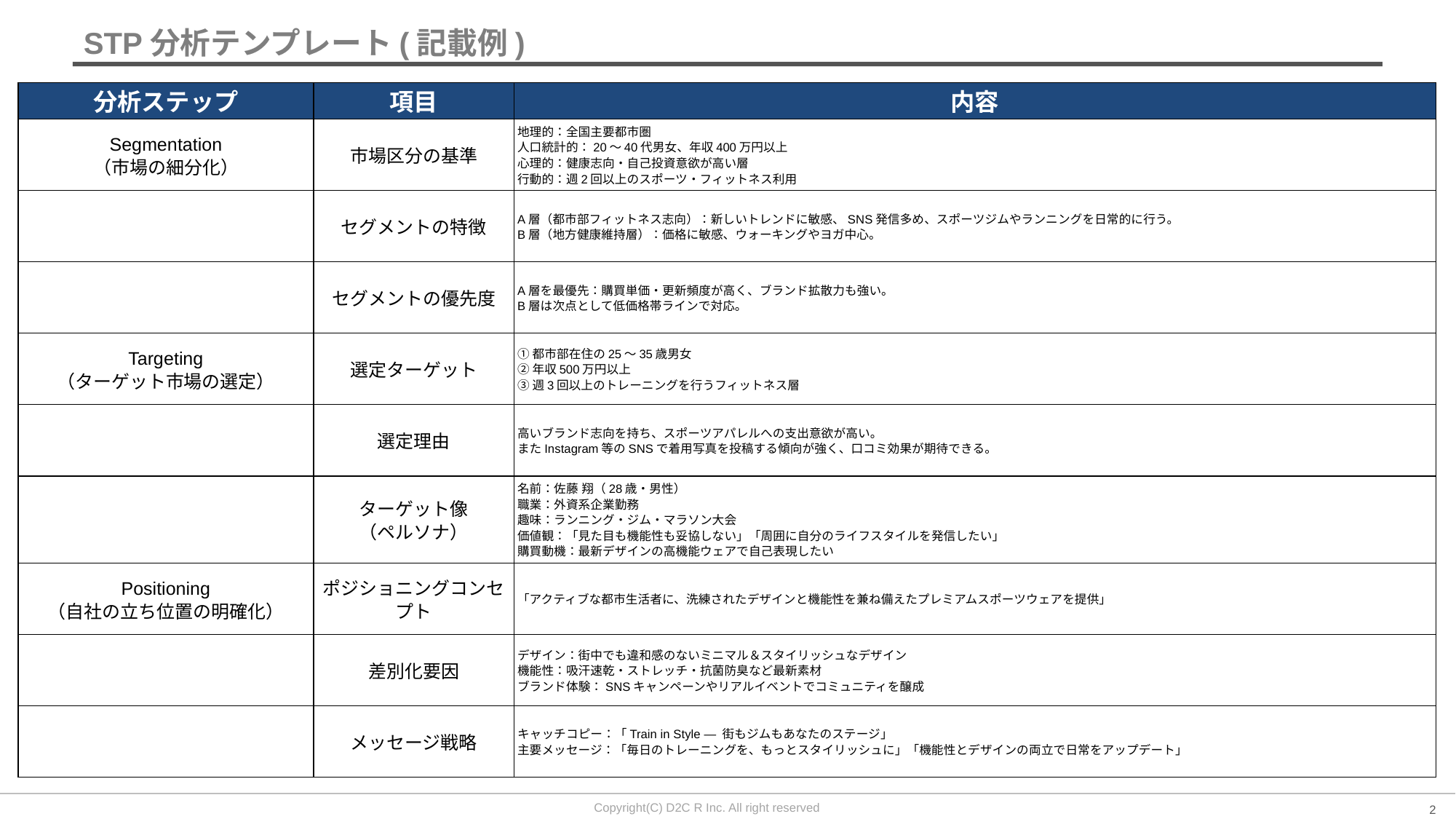

# STP分析テンプレート(記載例)
| 分析ステップ | 項目 | 内容 |
| --- | --- | --- |
| Segmentation （市場の細分化） | 市場区分の基準 | 地理的：全国主要都市圏 人口統計的：20〜40代男女、年収400万円以上 心理的：健康志向・自己投資意欲が高い層 行動的：週2回以上のスポーツ・フィットネス利用 |
|  | セグメントの特徴 | A層（都市部フィットネス志向）：新しいトレンドに敏感、SNS発信多め、スポーツジムやランニングを日常的に行う。 B層（地方健康維持層）：価格に敏感、ウォーキングやヨガ中心。 |
|  | セグメントの優先度 | A層を最優先：購買単価・更新頻度が高く、ブランド拡散力も強い。 B層は次点として低価格帯ラインで対応。 |
| Targeting （ターゲット市場の選定） | 選定ターゲット | ①都市部在住の25〜35歳男女 ②年収500万円以上 ③週3回以上のトレーニングを行うフィットネス層 |
|  | 選定理由 | 高いブランド志向を持ち、スポーツアパレルへの支出意欲が高い。 またInstagram等のSNSで着用写真を投稿する傾向が強く、口コミ効果が期待できる。 |
|  | ターゲット像 （ペルソナ） | 名前：佐藤 翔（28歳・男性） 職業：外資系企業勤務 趣味：ランニング・ジム・マラソン大会 価値観：「見た目も機能性も妥協しない」「周囲に自分のライフスタイルを発信したい」 購買動機：最新デザインの高機能ウェアで自己表現したい |
| Positioning （自社の立ち位置の明確化） | ポジショニングコンセプト | 「アクティブな都市生活者に、洗練されたデザインと機能性を兼ね備えたプレミアムスポーツウェアを提供」 |
|  | 差別化要因 | デザイン：街中でも違和感のないミニマル＆スタイリッシュなデザイン 機能性：吸汗速乾・ストレッチ・抗菌防臭など最新素材 ブランド体験：SNSキャンペーンやリアルイベントでコミュニティを醸成 |
|  | メッセージ戦略 | キャッチコピー：「Train in Style — 街もジムもあなたのステージ」 主要メッセージ：「毎日のトレーニングを、もっとスタイリッシュに」「機能性とデザインの両立で日常をアップデート」 |